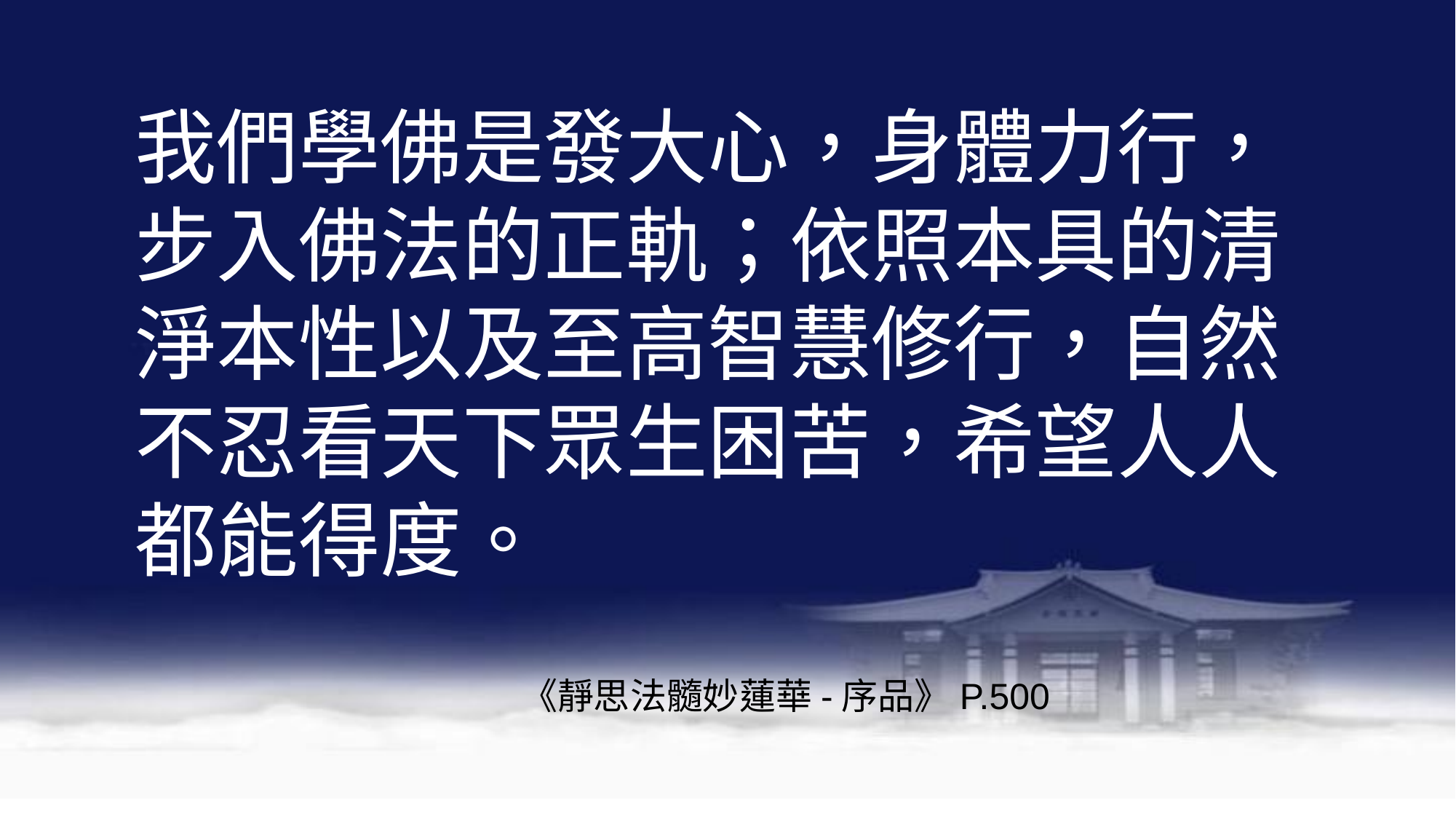

我們學佛是發大心，身體力行，步入佛法的正軌；依照本具的清淨本性以及至高智慧修行，自然不忍看天下眾生困苦，希望人人都能得度。
《靜思法髓妙蓮華-序品》P.500